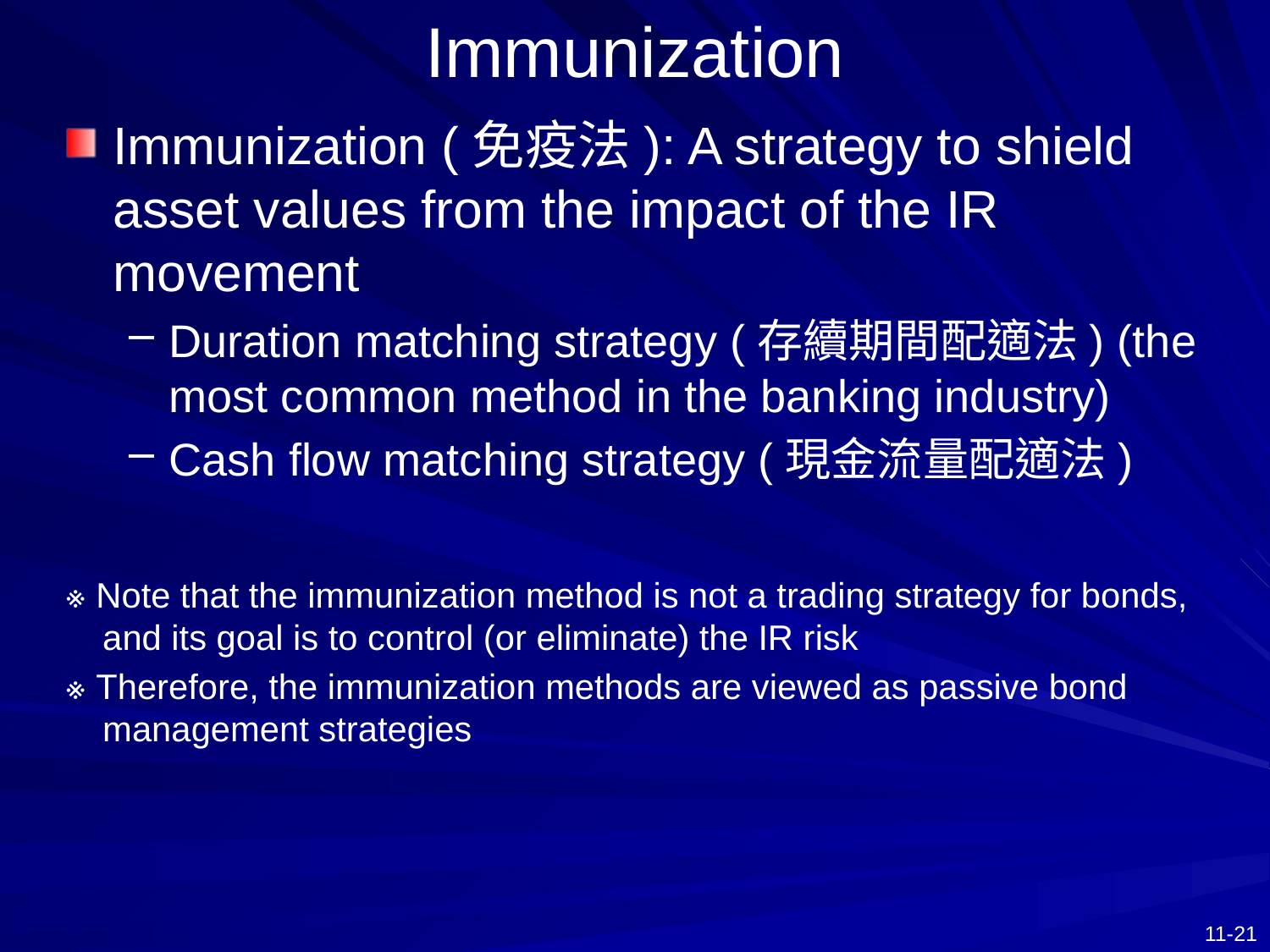

# Immunization
Immunization (免疫法): A strategy to shield asset values from the impact of the IR movement
Duration matching strategy (存續期間配適法) (the most common method in the banking industry)
Cash flow matching strategy (現金流量配適法)

※ Note that the immunization method is not a trading strategy for bonds, and its goal is to control (or eliminate) the IR risk
※ Therefore, the immunization methods are viewed as passive bond management strategies